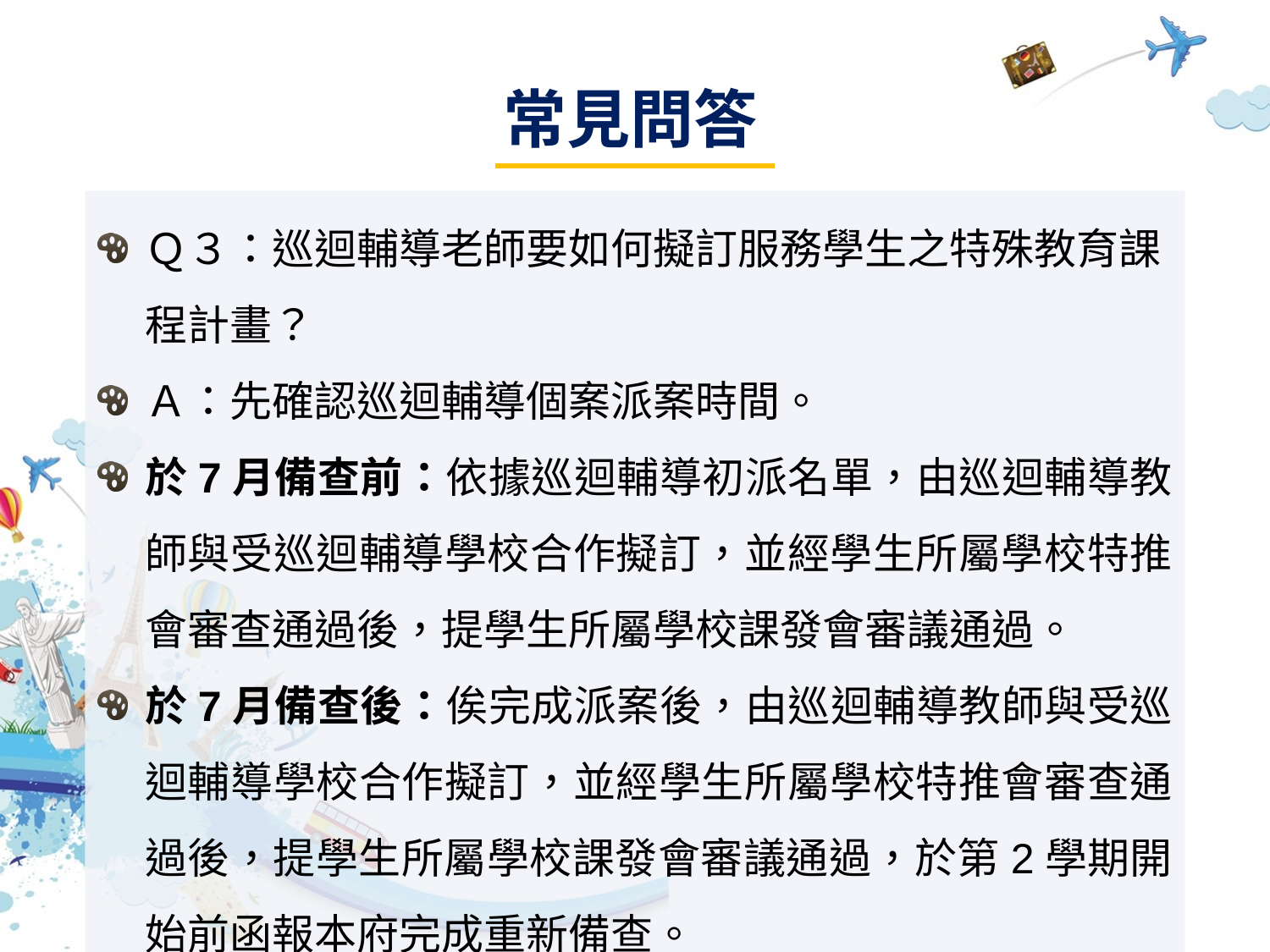

# 常見問答
Ｑ３：巡迴輔導老師要如何擬訂服務學生之特殊教育課程計畫？
Ａ：先確認巡迴輔導個案派案時間。
於7月備查前：依據巡迴輔導初派名單，由巡迴輔導教師與受巡迴輔導學校合作擬訂，並經學生所屬學校特推會審查通過後，提學生所屬學校課發會審議通過。
於7月備查後：俟完成派案後，由巡迴輔導教師與受巡迴輔導學校合作擬訂，並經學生所屬學校特推會審查通過後，提學生所屬學校課發會審議通過，於第2學期開始前函報本府完成重新備查。